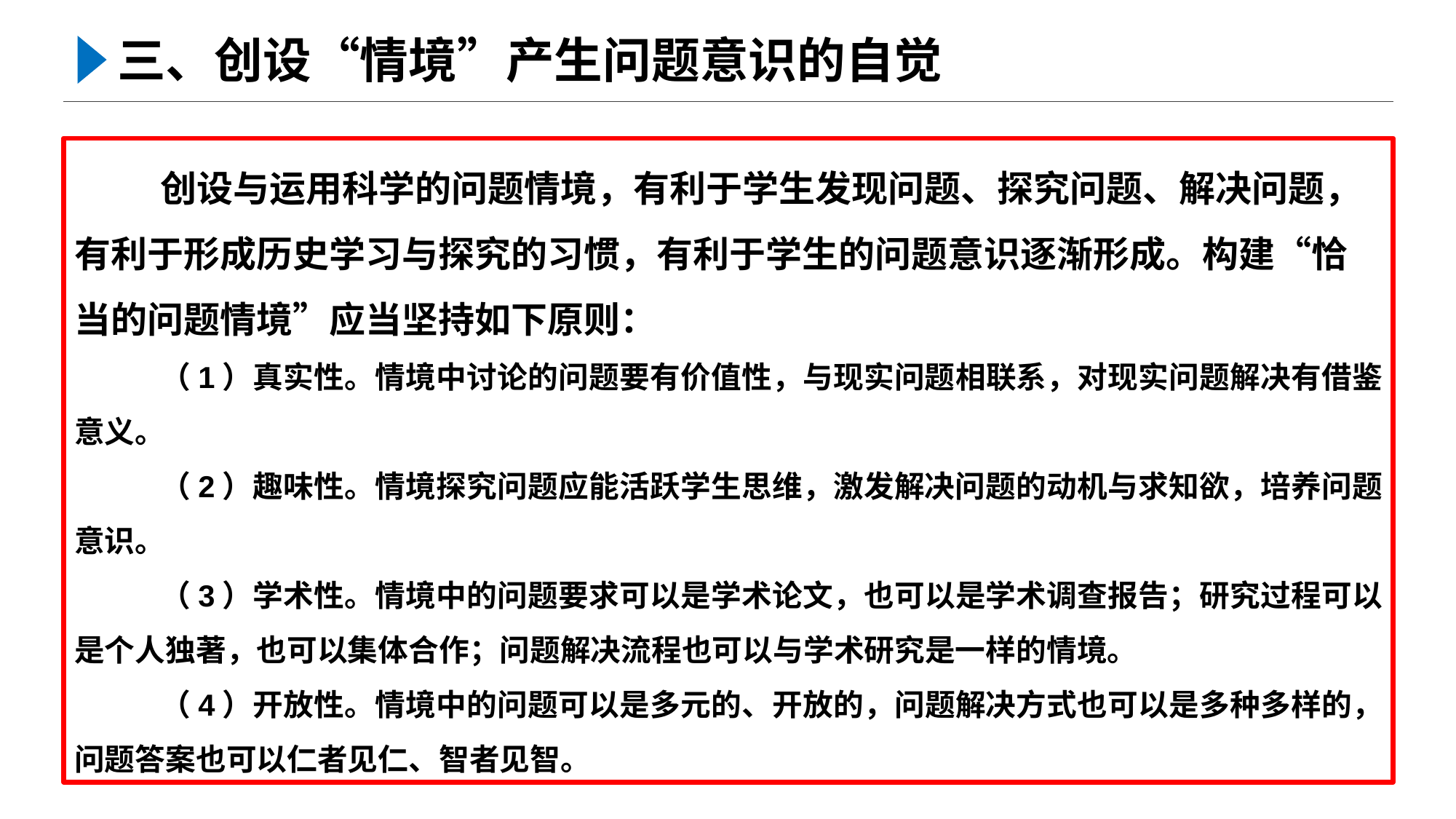

三、创设“情境”产生问题意识的自觉

创设与运用科学的问题情境，有利于学生发现问题、探究问题、解决问题，有利于形成历史学习与探究的习惯，有利于学生的问题意识逐渐形成。构建“恰当的问题情境”应当坚持如下原则：
（1）真实性。情境中讨论的问题要有价值性，与现实问题相联系，对现实问题解决有借鉴意义。
（2）趣味性。情境探究问题应能活跃学生思维，激发解决问题的动机与求知欲，培养问题意识。
（3）学术性。情境中的问题要求可以是学术论文，也可以是学术调查报告；研究过程可以是个人独著，也可以集体合作；问题解决流程也可以与学术研究是一样的情境。
（4）开放性。情境中的问题可以是多元的、开放的，问题解决方式也可以是多种多样的，问题答案也可以仁者见仁、智者见智。